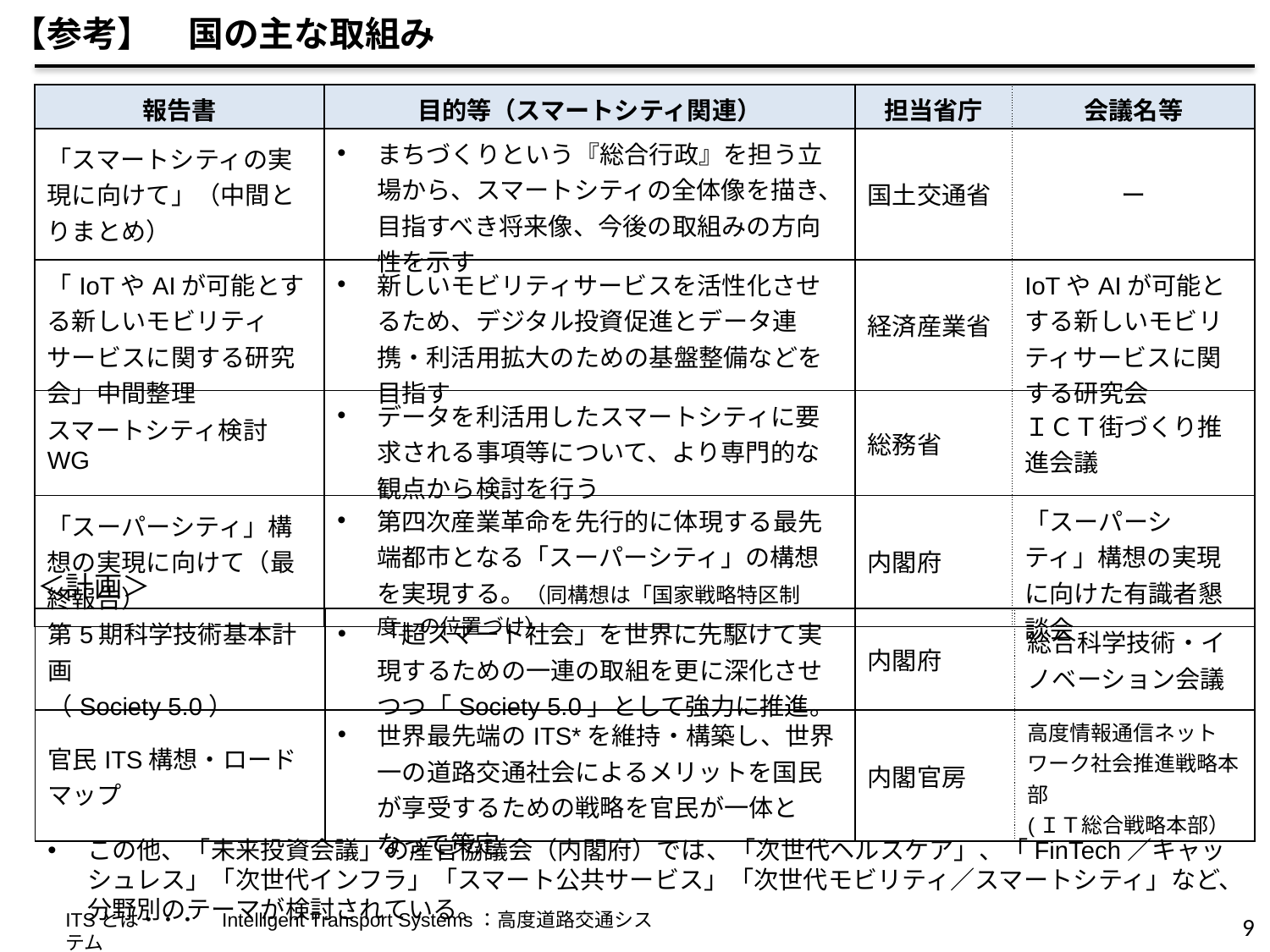

【参考】　国の主な取組み
| 報告書 | 目的等（スマートシティ関連） | 担当省庁 | 会議名等 |
| --- | --- | --- | --- |
| 「スマートシティの実現に向けて」（中間とりまとめ） | まちづくりという『総合行政』を担う立場から、スマートシティの全体像を描き、目指すべき将来像、今後の取組みの方向性を示す | 国土交通省 | ー |
| 「IoTやAIが可能とする新しいモビリティサービスに関する研究会」中間整理 | 新しいモビリティサービスを活性化させるため、デジタル投資促進とデータ連携・利活用拡大のための基盤整備などを目指す | 経済産業省 | IoTやAIが可能とする新しいモビリティサービスに関する研究会 |
| スマートシティ検討WG | データを利活用したスマートシティに要求される事項等について、より専門的な観点から検討を行う | 総務省 | ＩＣＴ街づくり推進会議 |
| 「スーパーシティ」構想の実現に向けて（最終報告） | 第四次産業革命を先行的に体現する最先端都市となる「スーパーシティ」の構想を実現する。（同構想は「国家戦略特区制度」の位置づけ） | 内閣府 | 「スーパーシティ」構想の実現に向けた有識者懇談会 |
＜計画＞
| 第5期科学技術基本計画　 （Society 5.0） | 「超スマート社会」を世界に先駆けて実現するための一連の取組を更に深化させつつ「Society 5.0」として強力に推進。 | 内閣府 | 総合科学技術・イノベーション会議 |
| --- | --- | --- | --- |
| 官民ITS構想・ロードマップ | 世界最先端のITS\*を維持・構築し、世界一の道路交通社会によるメリットを国民が享受するための戦略を官民が一体となって策定 | 内閣官房 | 高度情報通信ネットワーク社会推進戦略本部 (ＩＴ総合戦略本部） |
この他、「未来投資会議」の産官協議会（内閣府）では、「次世代ヘルスケア」、「FinTech／キャッシュレス」「次世代インフラ」「スマート公共サービス」「次世代モビリティ／スマートシティ」など、分野別のテーマが検討されている。
ITSとは・・・　Intelligent Transport Systems：高度道路交通システム
9